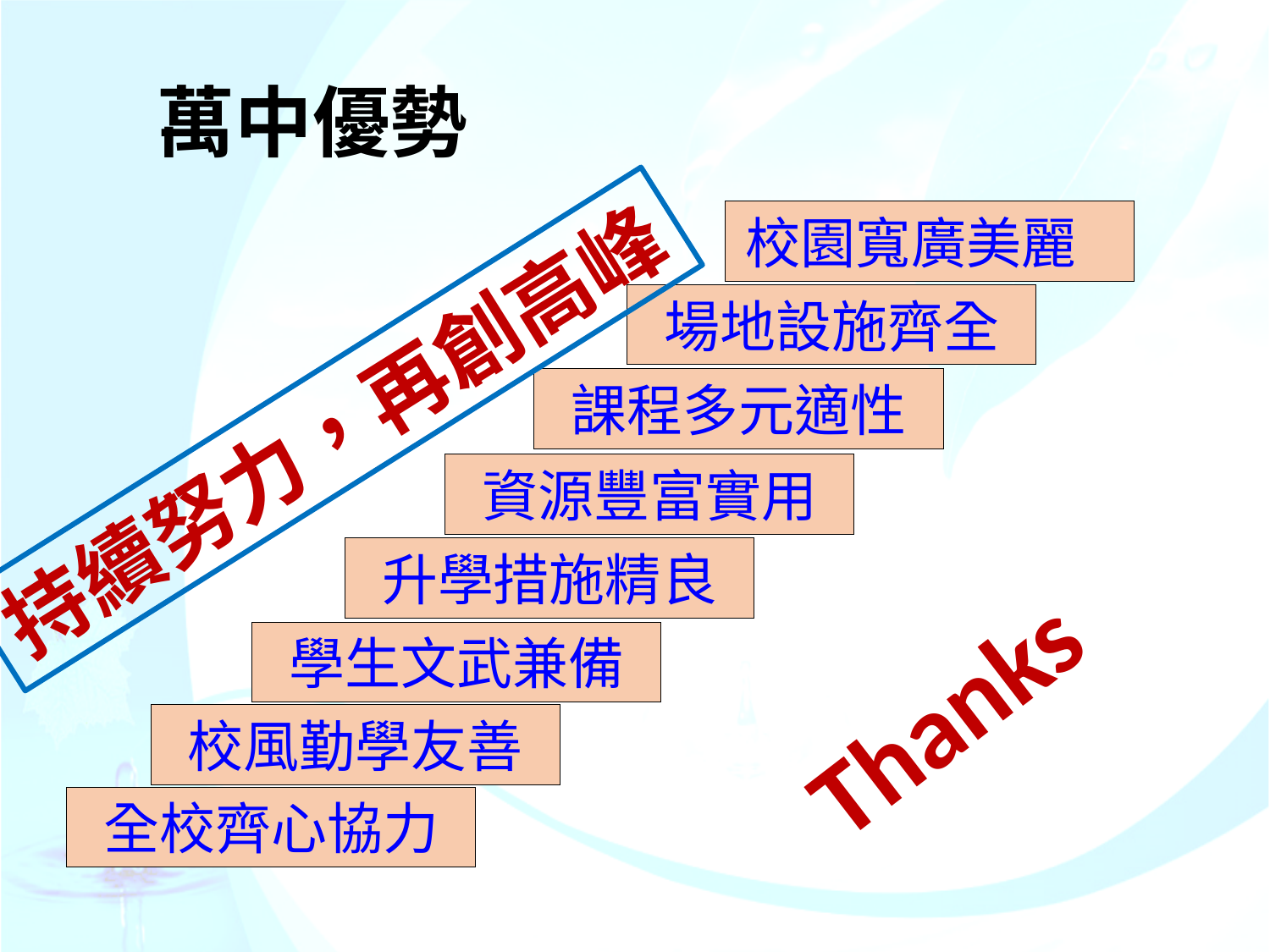

萬中優勢
# 校園寬廣美麗
場地設施齊全
課程多元適性
持續努力，再創高峰
資源豐富實用
升學措施精良
學生文武兼備
Thanks
校風勤學友善
全校齊心協力
23